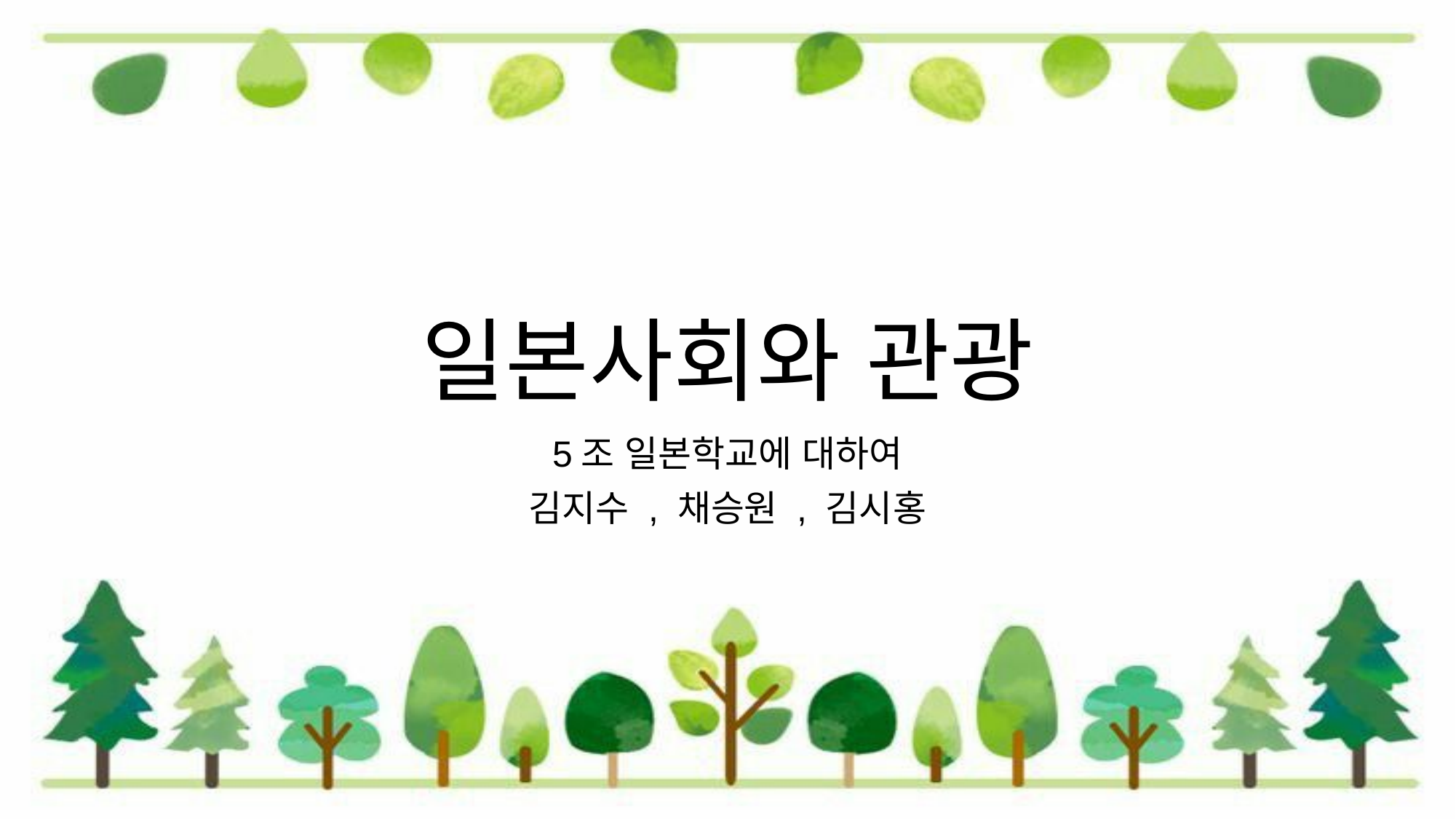

# 일본사회와 관광
5조 일본학교에 대하여
김지수 , 채승원 , 김시홍